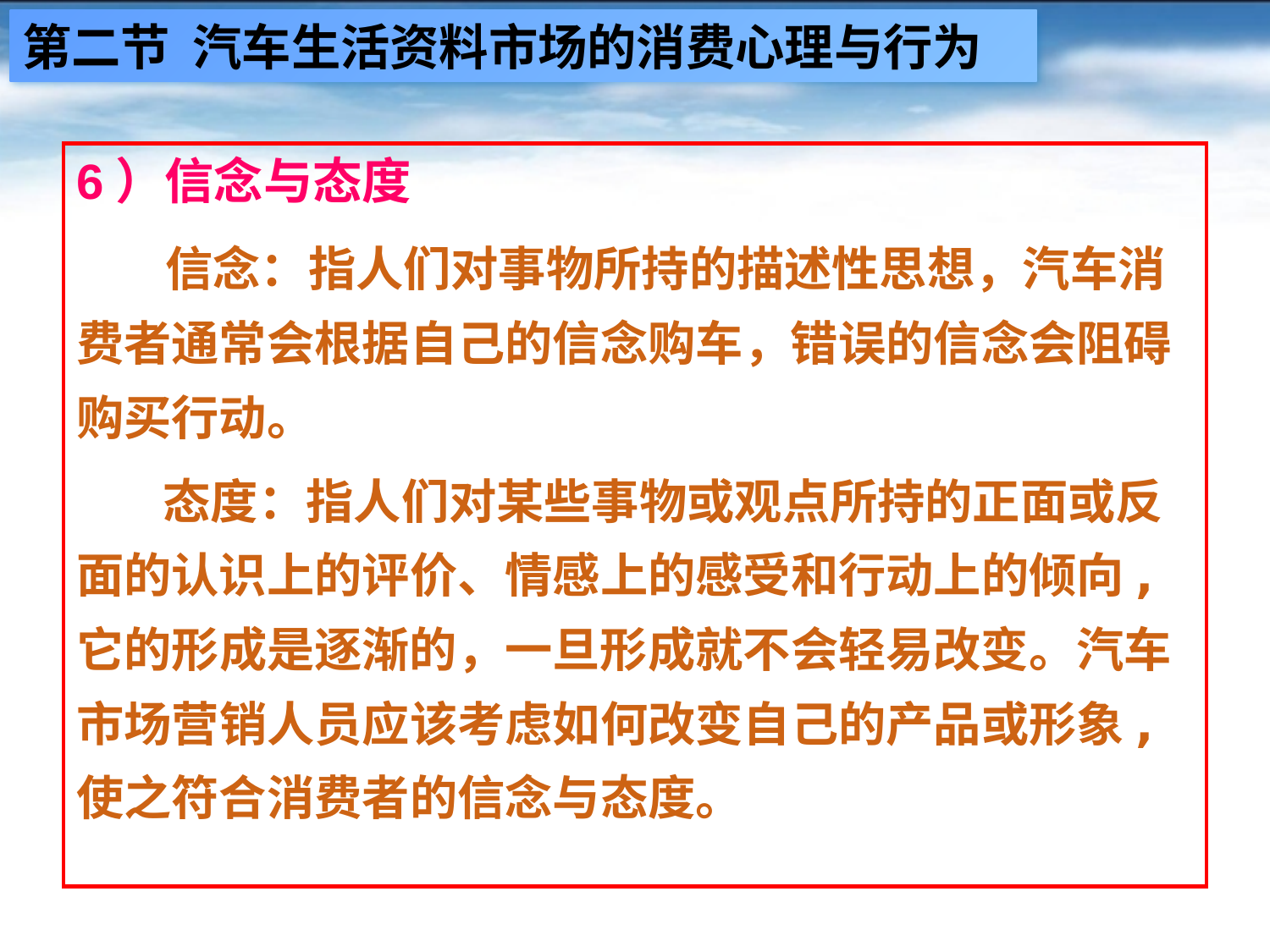

第二节  汽车生活资料市场的消费心理与行为
6）信念与态度
       信念：指人们对事物所持的描述性思想，汽车消费者通常会根据自己的信念购车，错误的信念会阻碍购买行动。
       态度：指人们对某些事物或观点所持的正面或反面的认识上的评价、情感上的感受和行动上的倾向, 它的形成是逐渐的，一旦形成就不会轻易改变。汽车市场营销人员应该考虑如何改变自己的产品或形象,使之符合消费者的信念与态度。